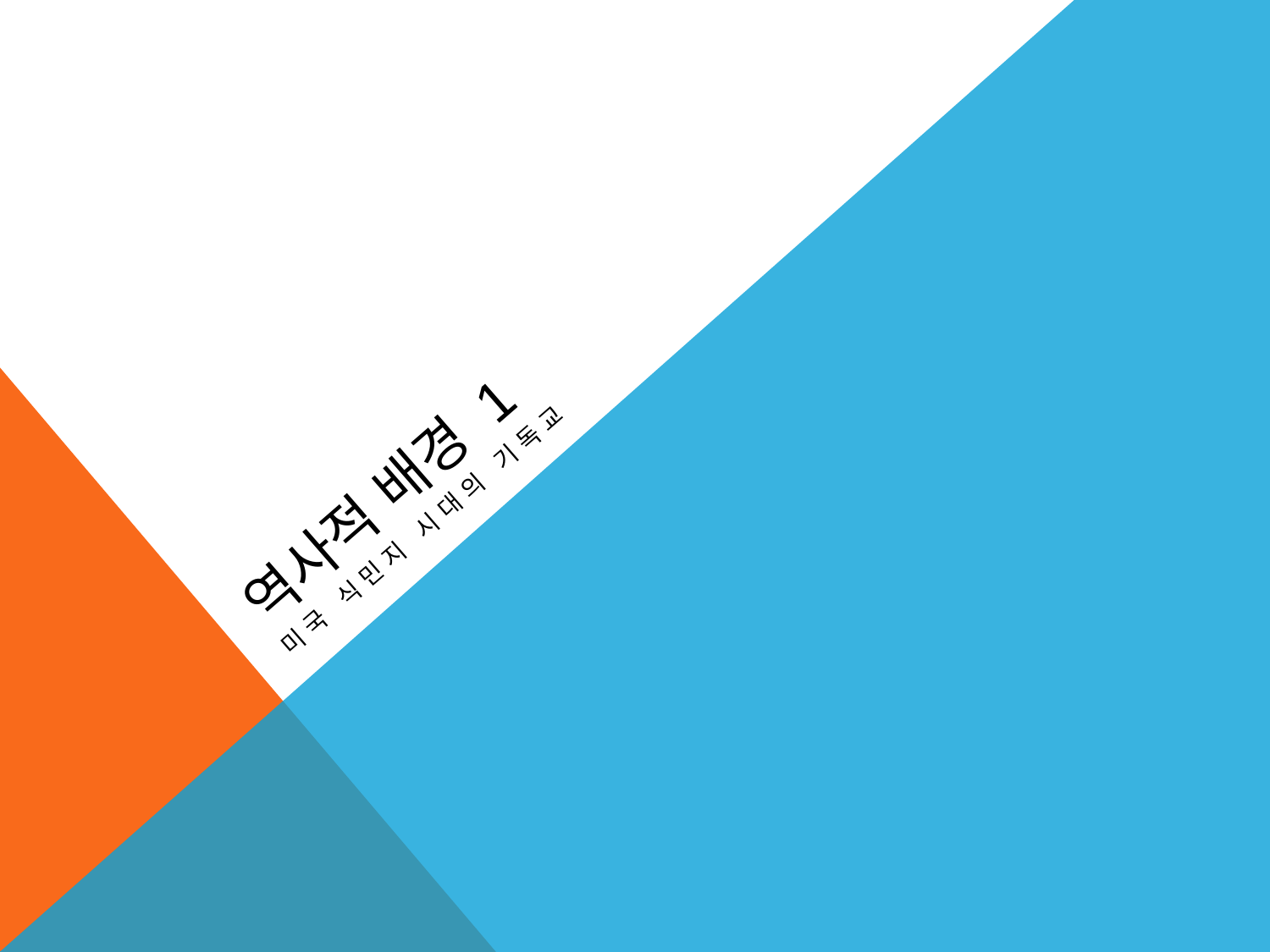

# 역사적 배경 1
미국 식민지 시대의 기독교